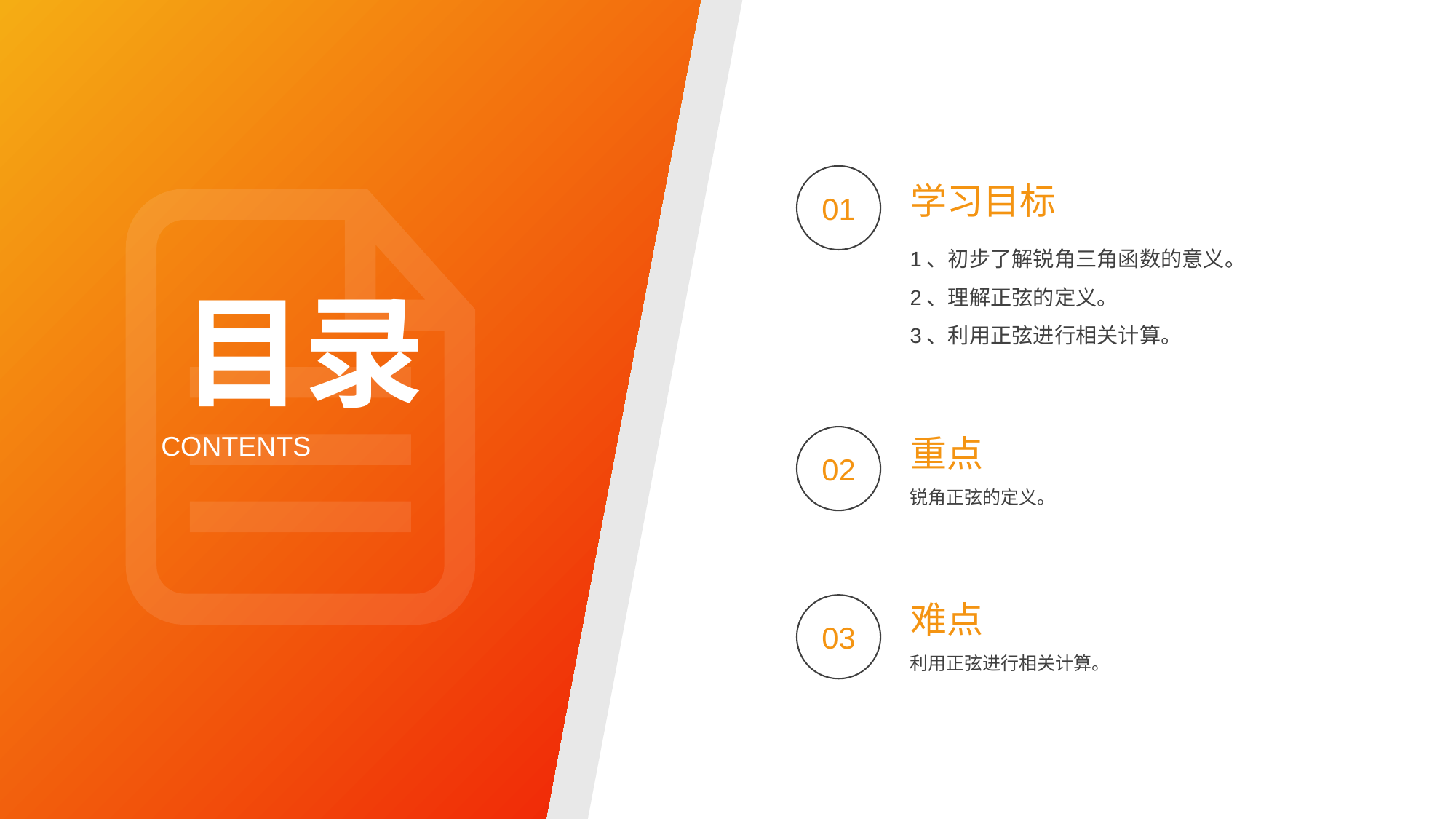

BY YUSHEN
01
学习目标
1、初步了解锐角三角函数的意义。
2、理解正弦的定义。
3、利用正弦进行相关计算。

目录
CONTENTS
重点
02
锐角正弦的定义。
难点
03
利用正弦进行相关计算。